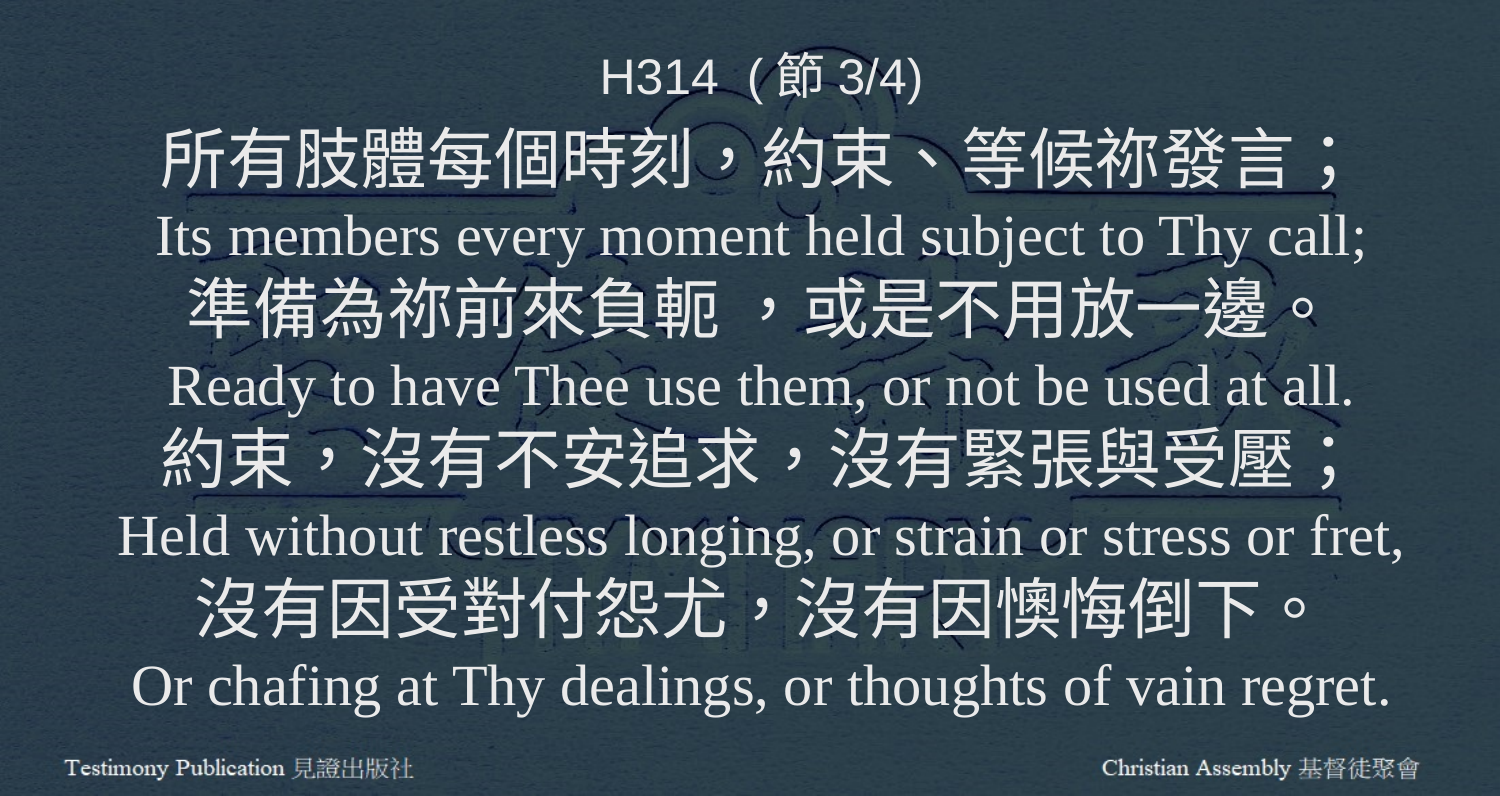

H314  (節3/4)
所有肢體每個時刻，約束、等候祢發言；
Its members every moment held subject to Thy call;
準備為祢前來負軛 ，或是不用放一邊。
Ready to have Thee use them, or not be used at all.
約束，沒有不安追求，沒有緊張與受壓；
Held without restless longing, or strain or stress or fret,
沒有因受對付怨尤，沒有因懊悔倒下。
Or chafing at Thy dealings, or thoughts of vain regret.